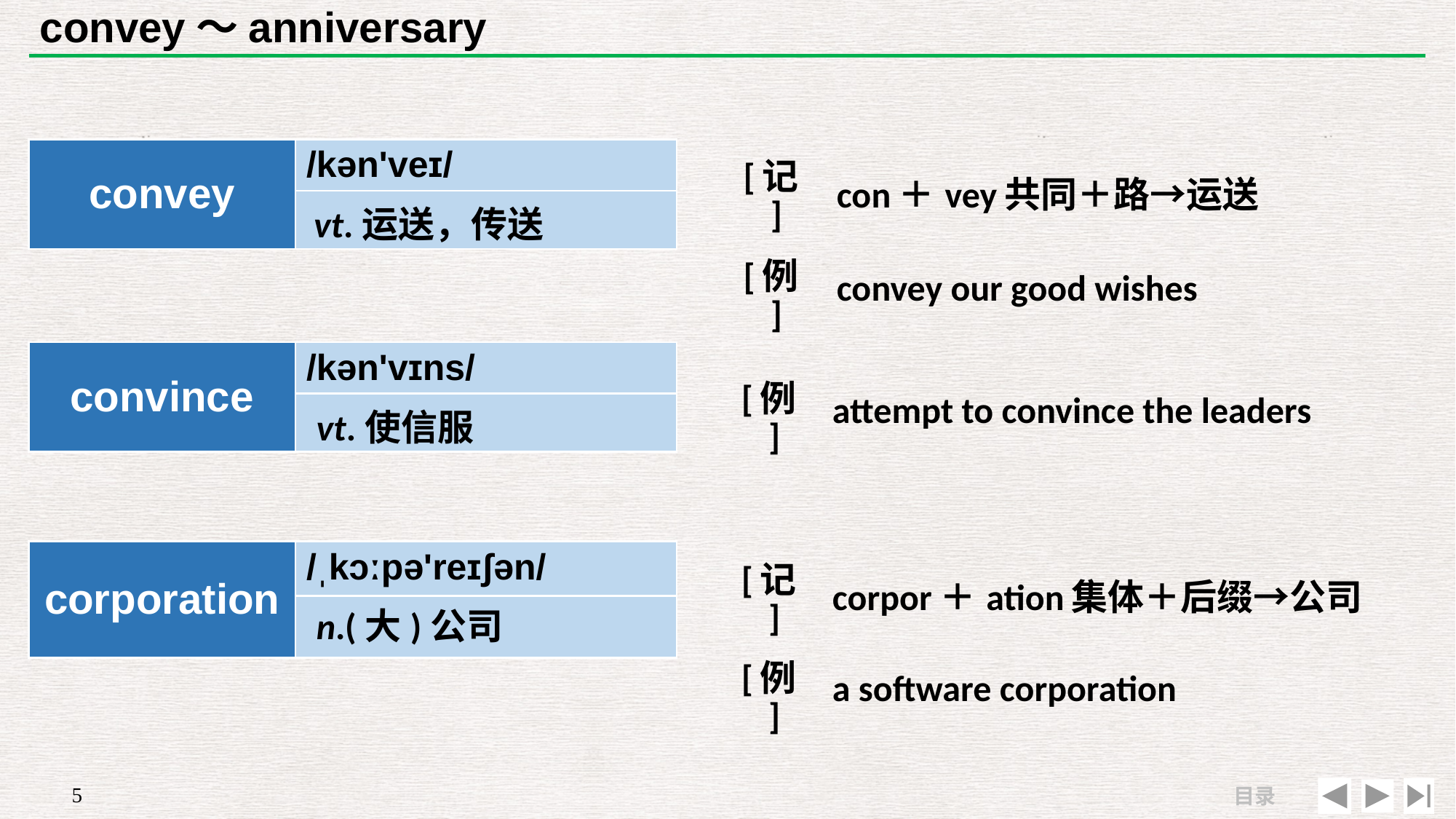

# convey～anniversary

| convey | /kən'veɪ/ |
| --- | --- |
|  |  |
| [记] | con＋vey共同＋路→运送 |
| --- | --- |
| [例] | convey our good wishes |
vt.运送，传送
|  |  |
| --- | --- |
| [例] | attempt to convince the leaders |
| convince | /kən'vɪns/ |
| --- | --- |
|  |  |
vt.使信服
| corporation | /ˌkɔːpə'reɪʃən/ |
| --- | --- |
|  |  |
| [记] | corpor＋ation集体＋后缀→公司 |
| --- | --- |
| [例] | a software corporation |
n.(大)公司